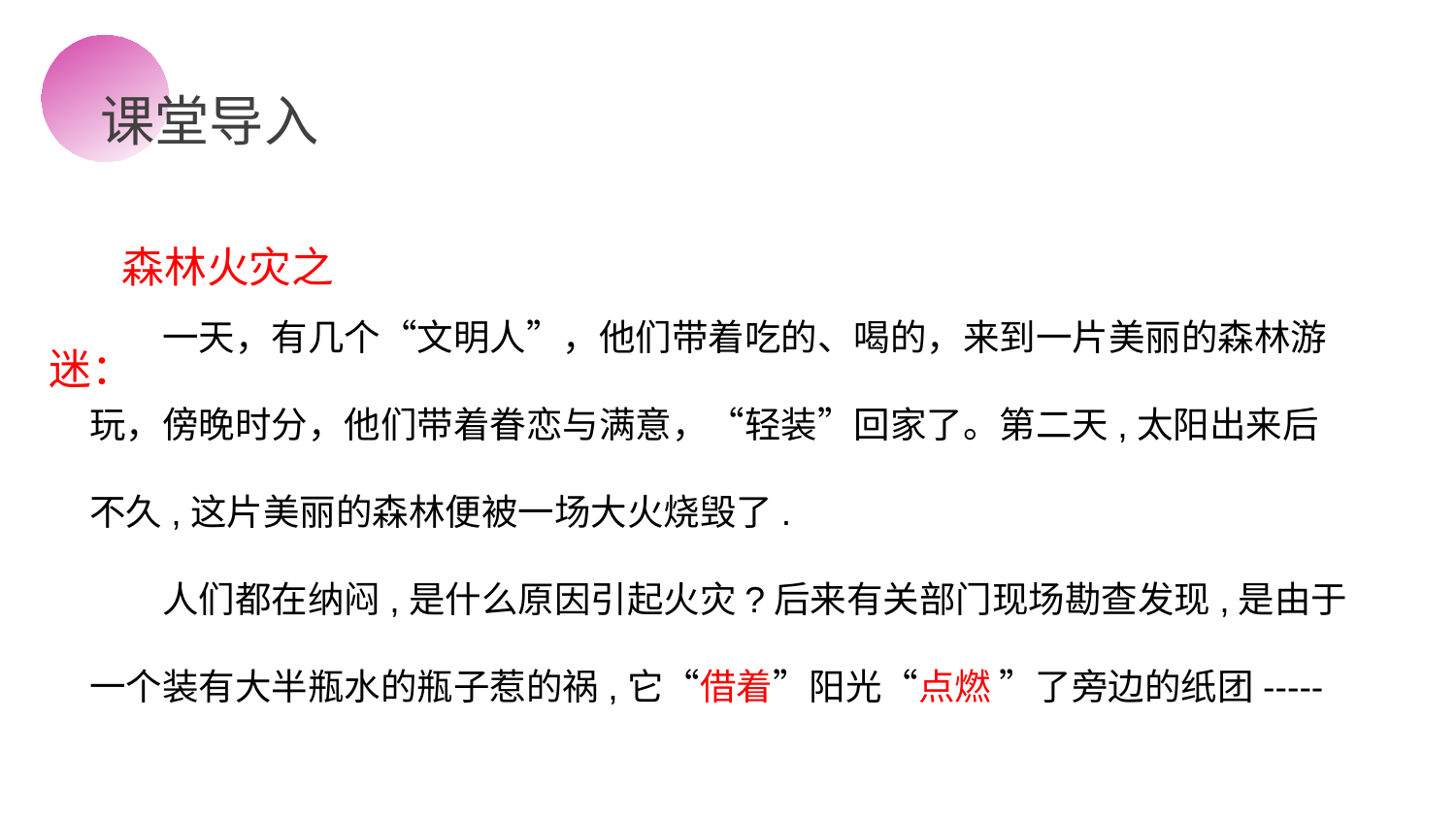

课堂导入
森林火灾之迷：
一天，有几个“文明人”，他们带着吃的、喝的，来到一片美丽的森林游玩，傍晚时分，他们带着眷恋与满意，“轻装”回家了。第二天,太阳出来后不久,这片美丽的森林便被一场大火烧毁了.
人们都在纳闷,是什么原因引起火灾?后来有关部门现场勘查发现,是由于一个装有大半瓶水的瓶子惹的祸,它“借着”阳光“点燃 ”了旁边的纸团-----